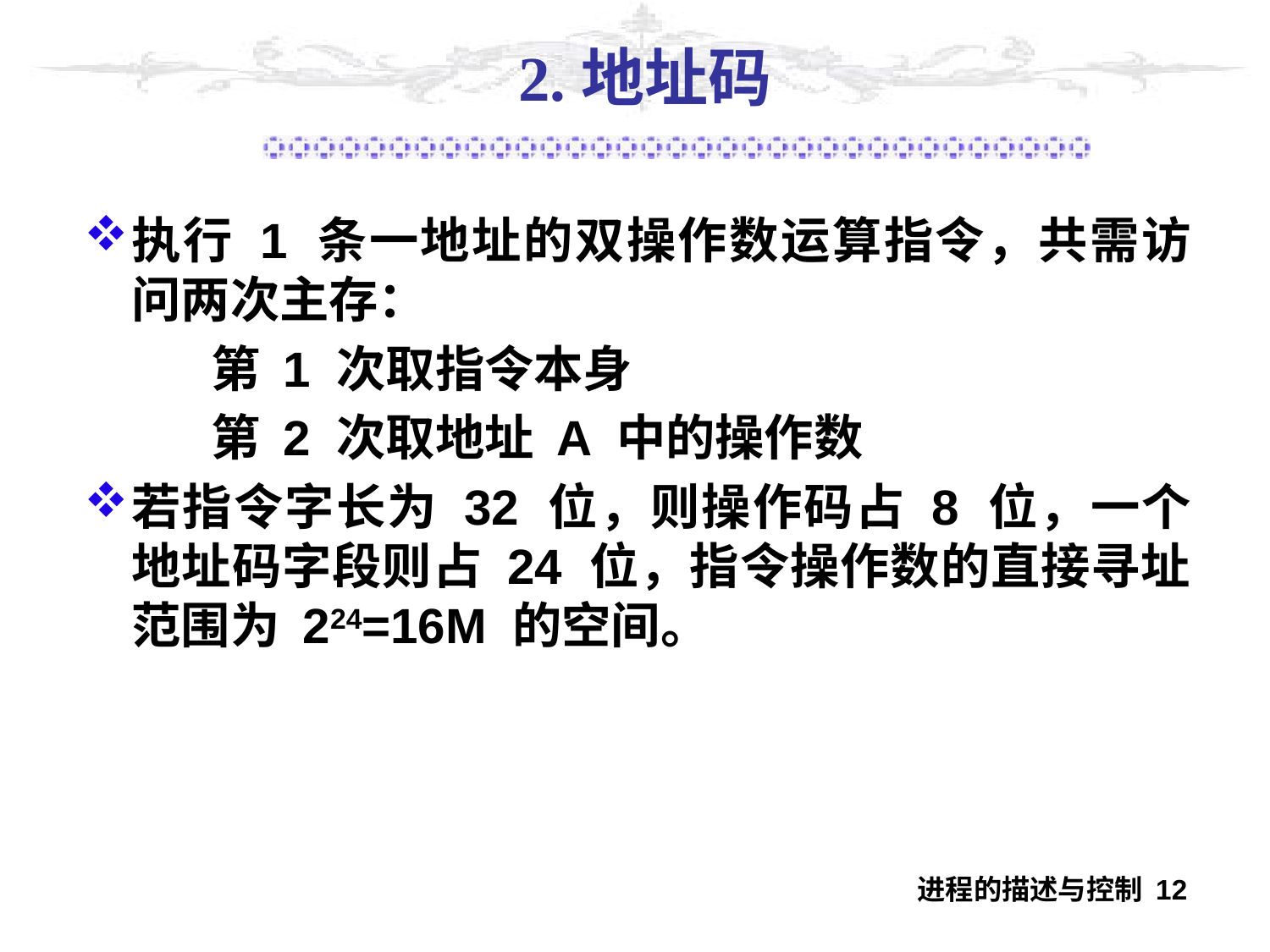

#
2.地址码
执行 1 条一地址的双操作数运算指令，共需访问两次主存：
	第 1 次取指令本身
	第 2 次取地址 A 中的操作数
若指令字长为 32 位，则操作码占 8 位，一个地址码字段则占 24 位，指令操作数的直接寻址范围为 224=16M 的空间。